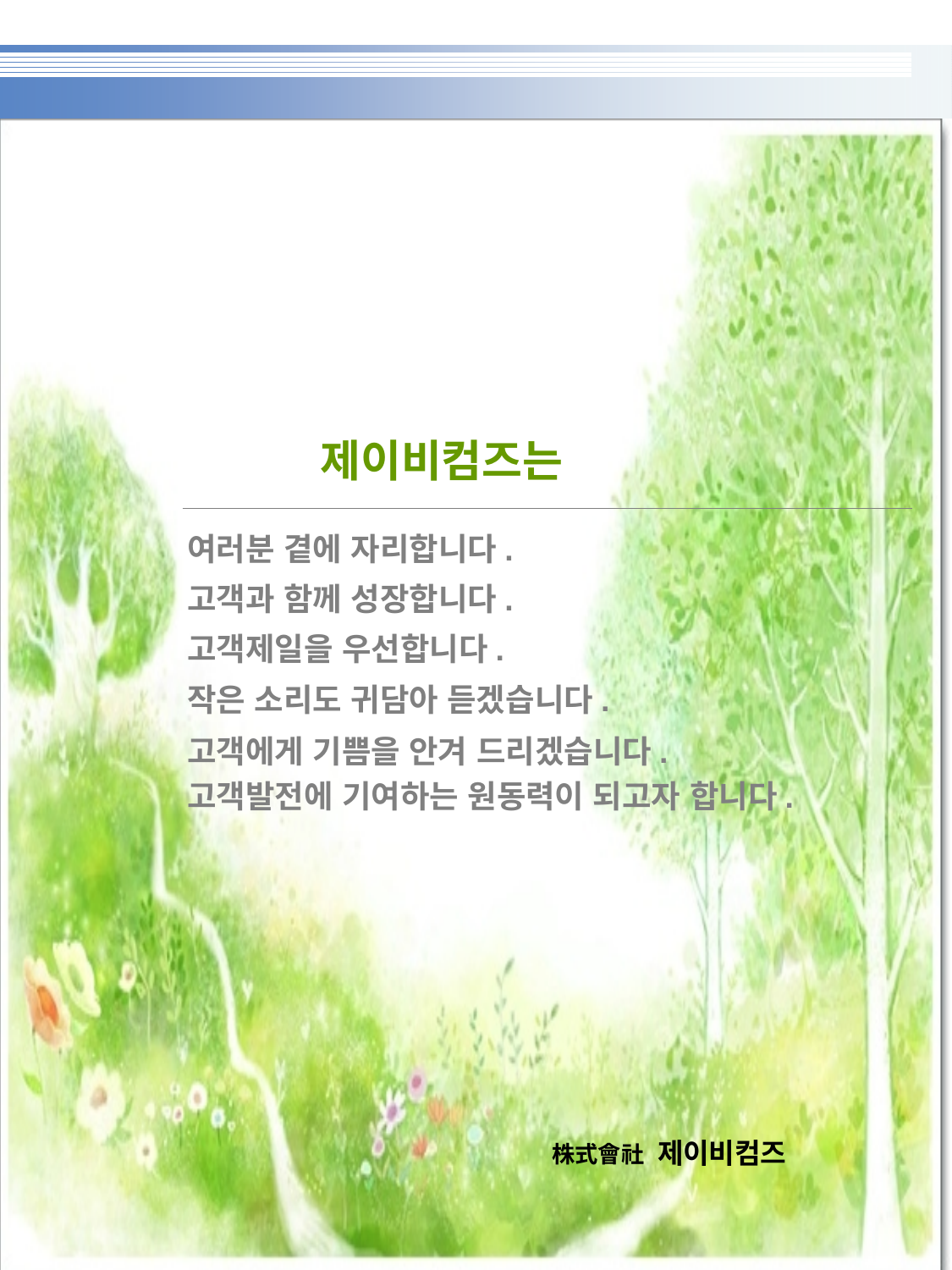

# 제이비컴즈는

여러분 곁에 자리합니다.
고객과 함께 성장합니다.
고객제일을 우선합니다.
작은 소리도 귀담아 듣겠습니다.
고객에게 기쁨을 안겨 드리겠습니다.
고객발전에 기여하는 원동력이 되고자 합니다.
株式會社  제이비컴즈